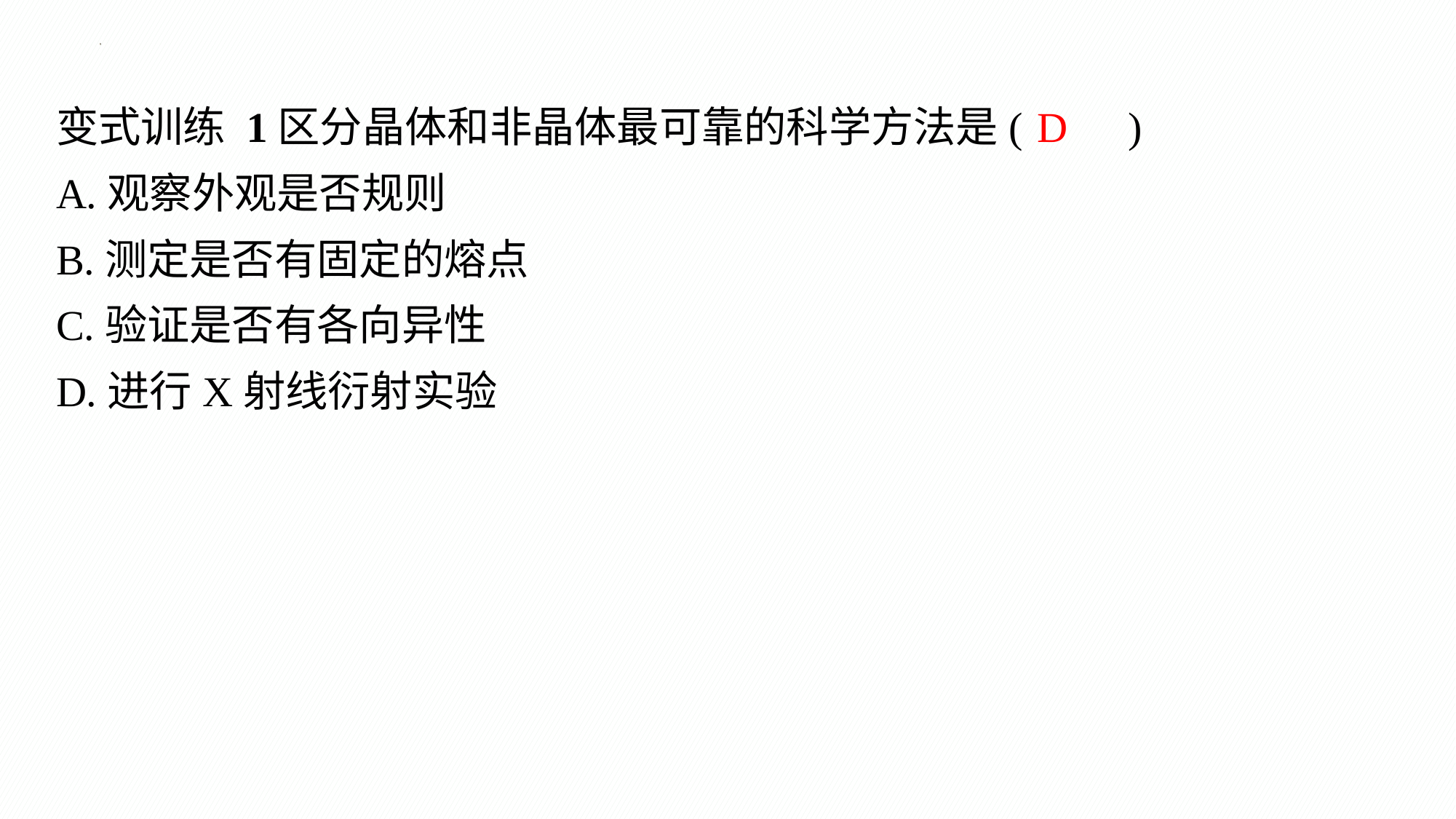

变式训练 1区分晶体和非晶体最可靠的科学方法是(　　)
A.观察外观是否规则
B.测定是否有固定的熔点
C.验证是否有各向异性
D.进行X射线衍射实验
D